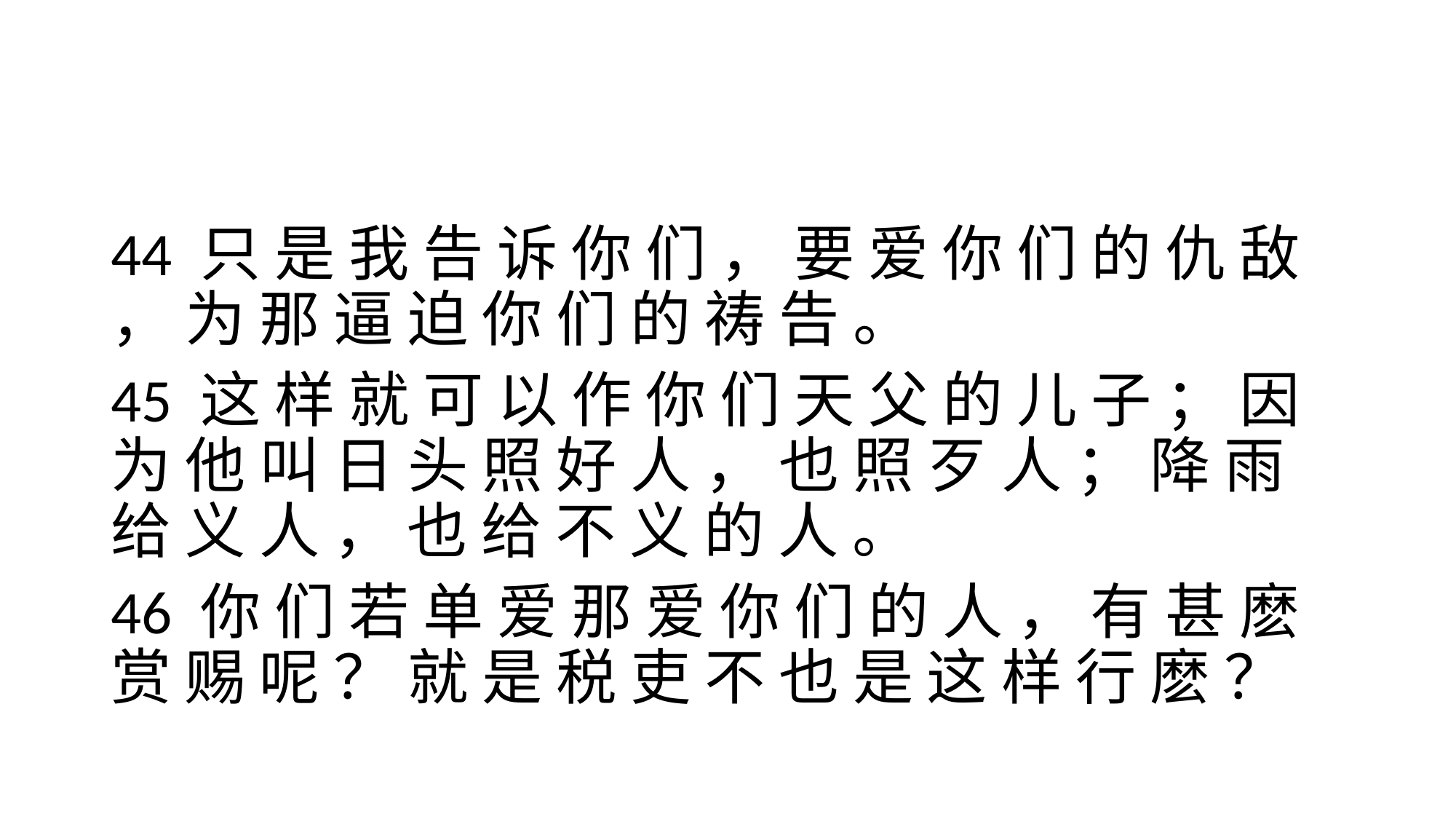

#
44 只 是 我 告 诉 你 们 ， 要 爱 你 们 的 仇 敌 ， 为 那 逼 迫 你 们 的 祷 告 。
45 这 样 就 可 以 作 你 们 天 父 的 儿 子 ； 因 为 他 叫 日 头 照 好 人 ， 也 照 歹 人 ； 降 雨 给 义 人 ， 也 给 不 义 的 人 。
46 你 们 若 单 爱 那 爱 你 们 的 人 ， 有 甚 麽 赏 赐 呢 ？ 就 是 税 吏 不 也 是 这 样 行 麽 ？